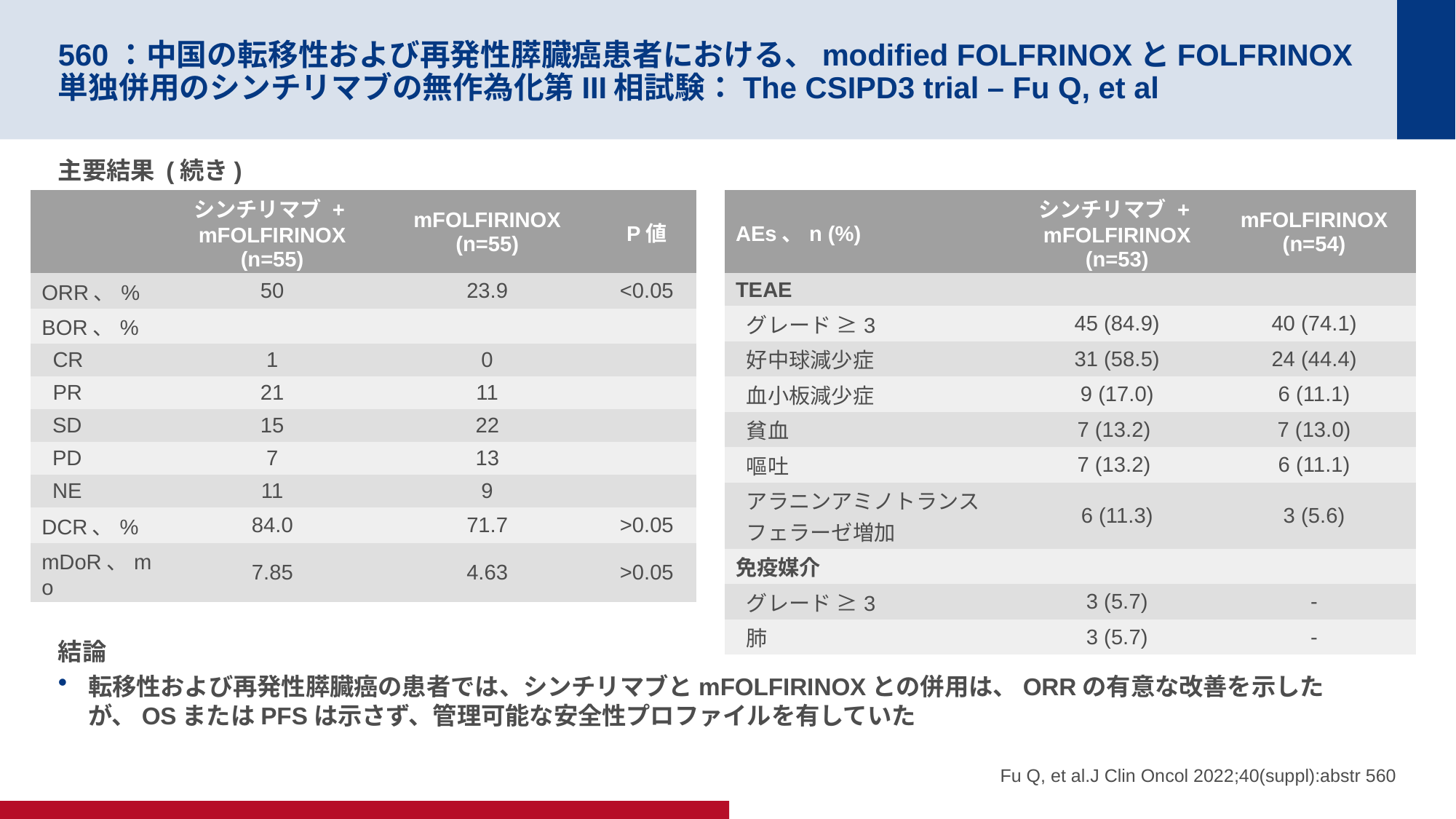

# 560：中国の転移性および再発性膵臓癌患者における、modified FOLFRINOXとFOLFRINOX単独併用のシンチリマブの無作為化第III相試験：The CSIPD3 trial – Fu Q, et al
主要結果 (続き)
結論
転移性および再発性膵臓癌の患者では、シンチリマブとmFOLFIRINOXとの併用は、ORRの有意な改善を示したが、OSまたはPFSは示さず、管理可能な安全性プロファイルを有していた
|  | シンチリマブ + mFOLFIRINOX (n=55) | mFOLFIRINOX (n=55) | P値 |
| --- | --- | --- | --- |
| ORR、% | 50 | 23.9 | <0.05 |
| BOR、% |  |  |  |
| CR | 1 | 0 |  |
| PR | 21 | 11 |  |
| SD | 15 | 22 |  |
| PD | 7 | 13 |  |
| NE | 11 | 9 |  |
| DCR、% | 84.0 | 71.7 | >0.05 |
| mDoR、mo | 7.85 | 4.63 | >0.05 |
| AEs、n (%) | シンチリマブ + mFOLFIRINOX (n=53) | mFOLFIRINOX (n=54) |
| --- | --- | --- |
| TEAE |  |  |
| グレード ≥3 | 45 (84.9) | 40 (74.1) |
| 好中球減少症 | 31 (58.5) | 24 (44.4) |
| 血小板減少症 | 9 (17.0) | 6 (11.1) |
| 貧血 | 7 (13.2) | 7 (13.0) |
| 嘔吐 | 7 (13.2) | 6 (11.1) |
| アラニンアミノトランスフェラーゼ増加 | 6 (11.3) | 3 (5.6) |
| 免疫媒介 |  |  |
| グレード ≥3 | 3 (5.7) | - |
| 肺 | 3 (5.7) | - |
Fu Q, et al.J Clin Oncol 2022;40(suppl):abstr 560